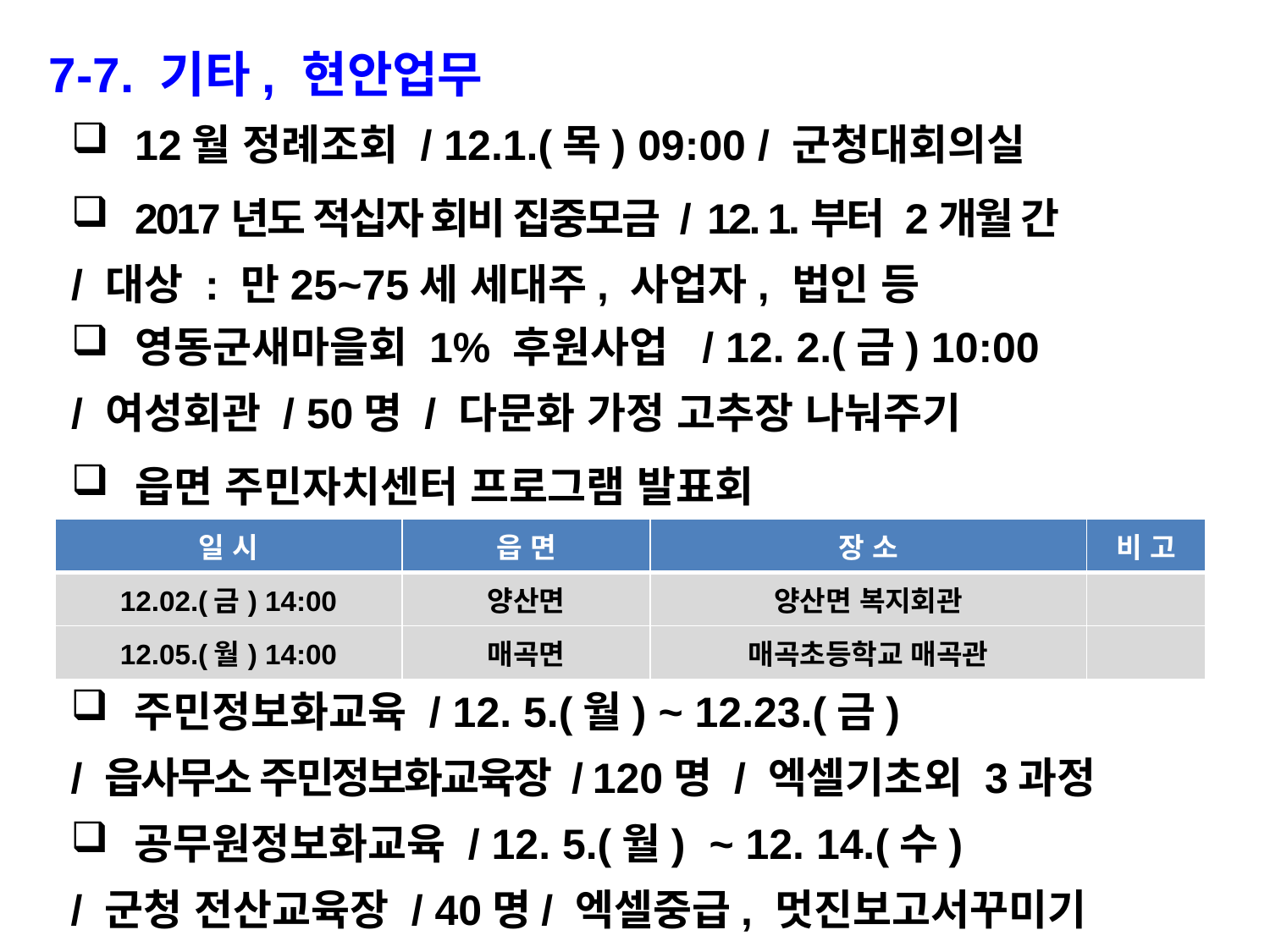

7-7. 기타, 현안업무
12월 정례조회 / 12.1.(목) 09:00 / 군청대회의실
2017년도 적십자 회비 집중모금 /  12. 1.부터 2개월 간
/ 대상 : 만25~75세 세대주, 사업자, 법인 등

영동군새마을회 1% 후원사업  / 12. 2.(금) 10:00
/ 여성회관 / 50명 / 다문화 가정 고추장 나눠주기

읍면 주민자치센터 프로그램 발표회
| 일 시 | 읍 면 | 장 소 | 비 고 |
| --- | --- | --- | --- |
| 12.02.(금) 14:00 | 양산면 | 양산면 복지회관 |  |
| 12.05.(월) 14:00 | 매곡면 | 매곡초등학교 매곡관 |  |
주민정보화교육 / 12. 5.(월) ~ 12.23.(금)
/ 읍사무소 주민정보화교육장 / 120명 / 엑셀기초외 3과정
공무원정보화교육 / 12. 5.(월)  ~ 12. 14.(수)
/ 군청 전산교육장 / 40명/ 엑셀중급, 멋진보고서꾸미기